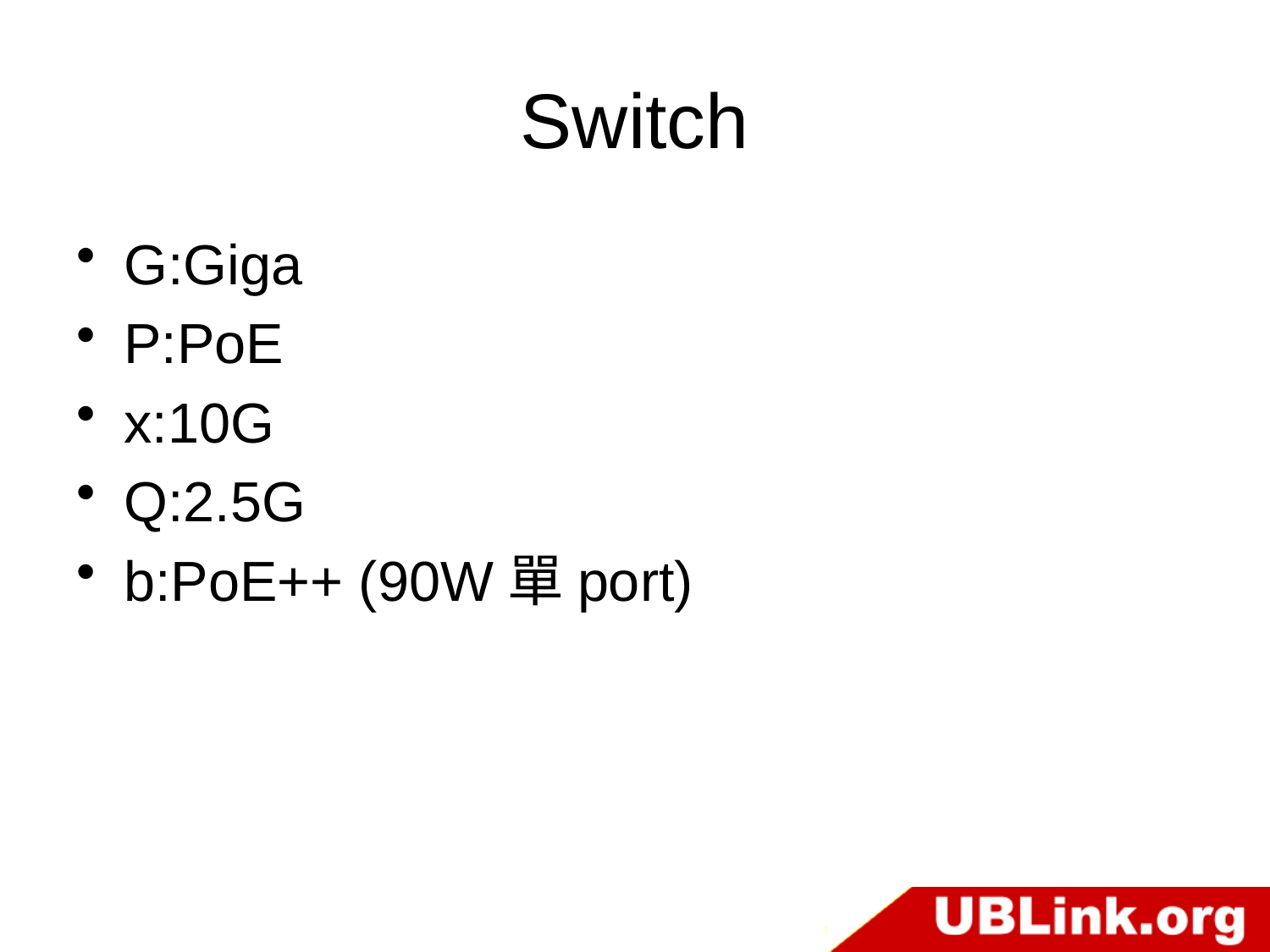

# Switch
G:Giga
P:PoE
x:10G
Q:2.5G
b:PoE++ (90W單port)